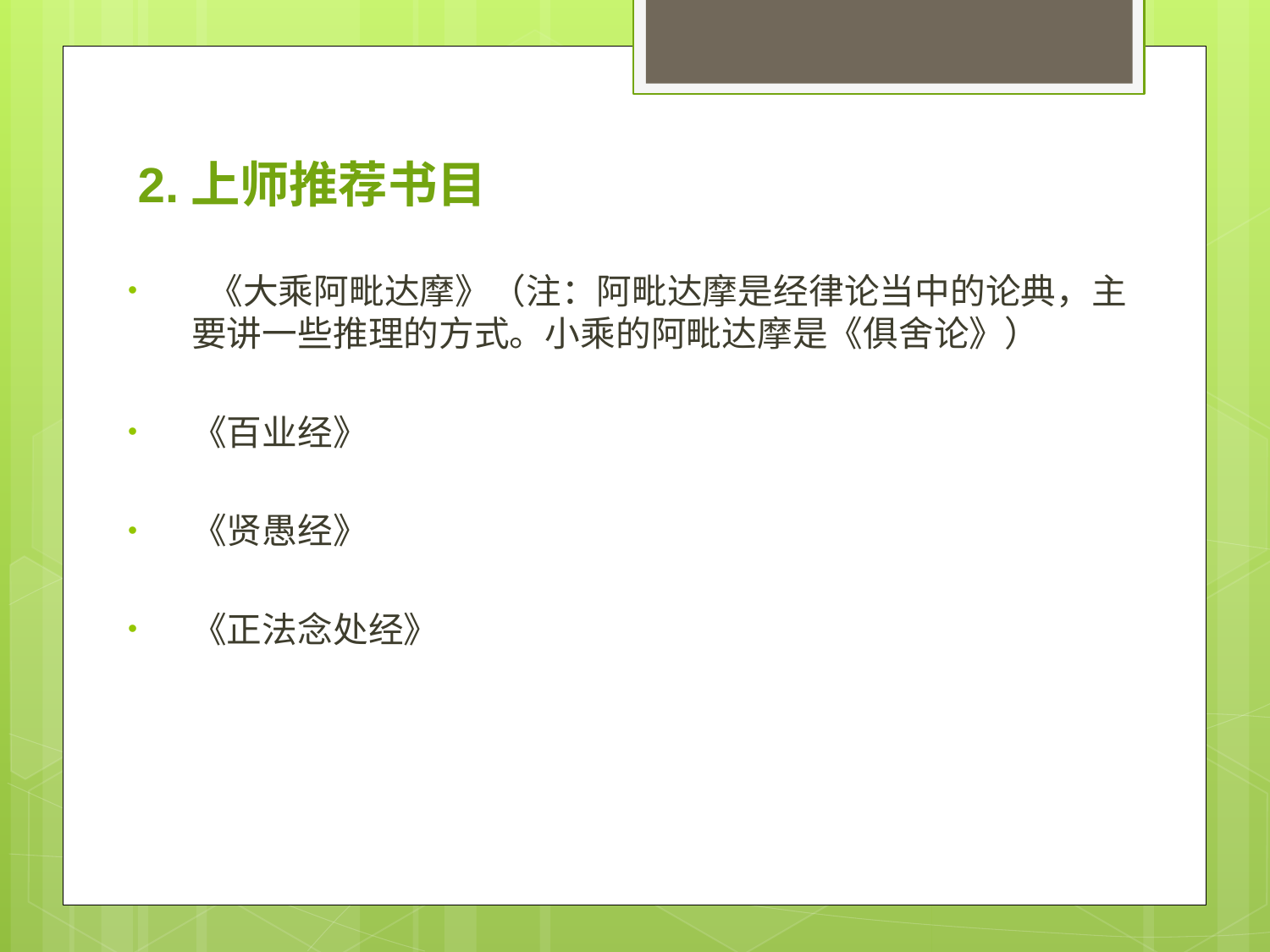

2.上师推荐书目

 《大乘阿毗达摩》（注：阿毗达摩是经律论当中的论典，主要讲一些推理的方式。小乘的阿毗达摩是《俱舍论》）

《百业经》

《贤愚经》

《正法念处经》